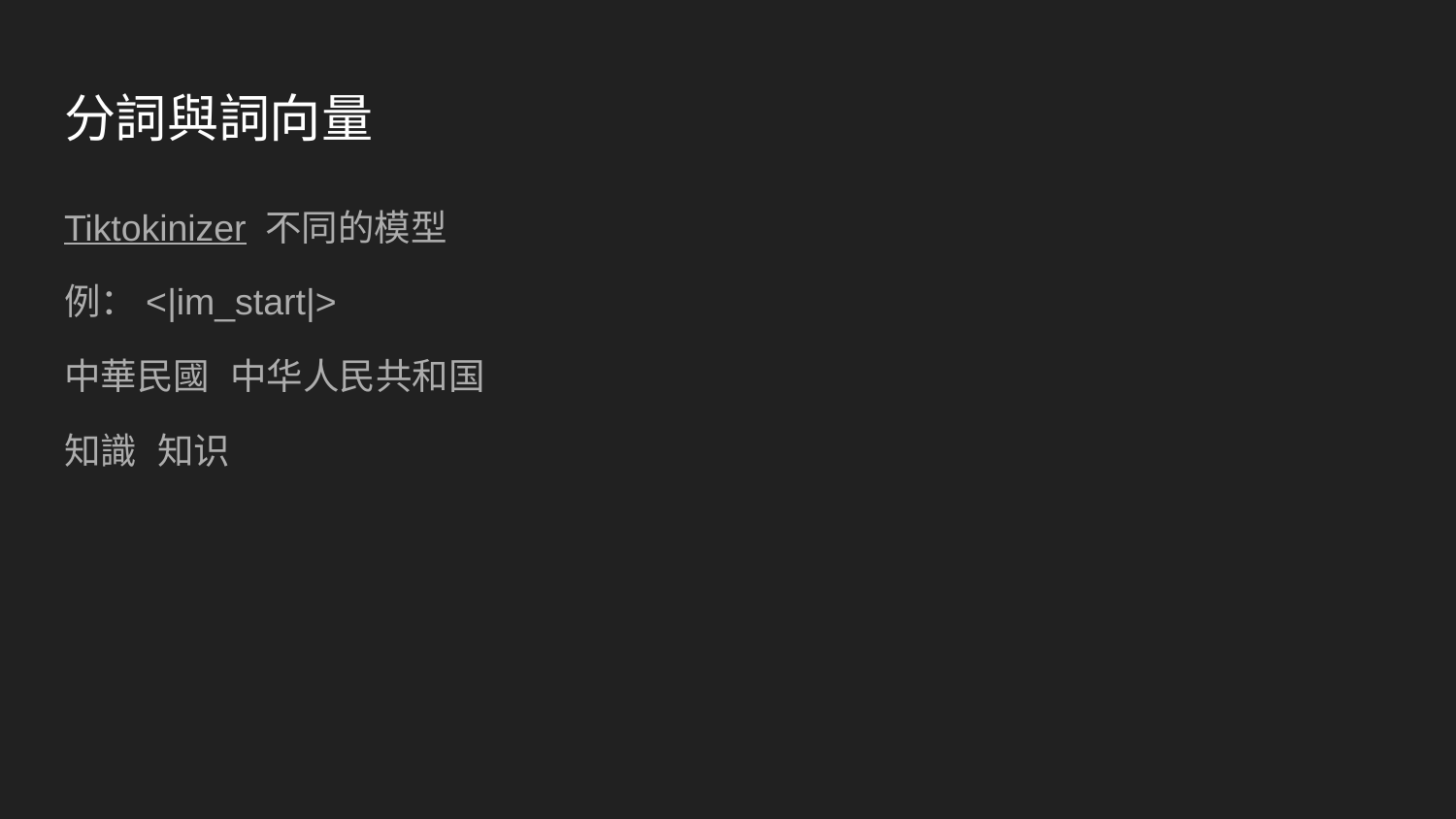

# 分詞與詞向量
Tiktokinizer 不同的模型
例：<|im_start|>
中華民國  中华人民共和国
知識  知识